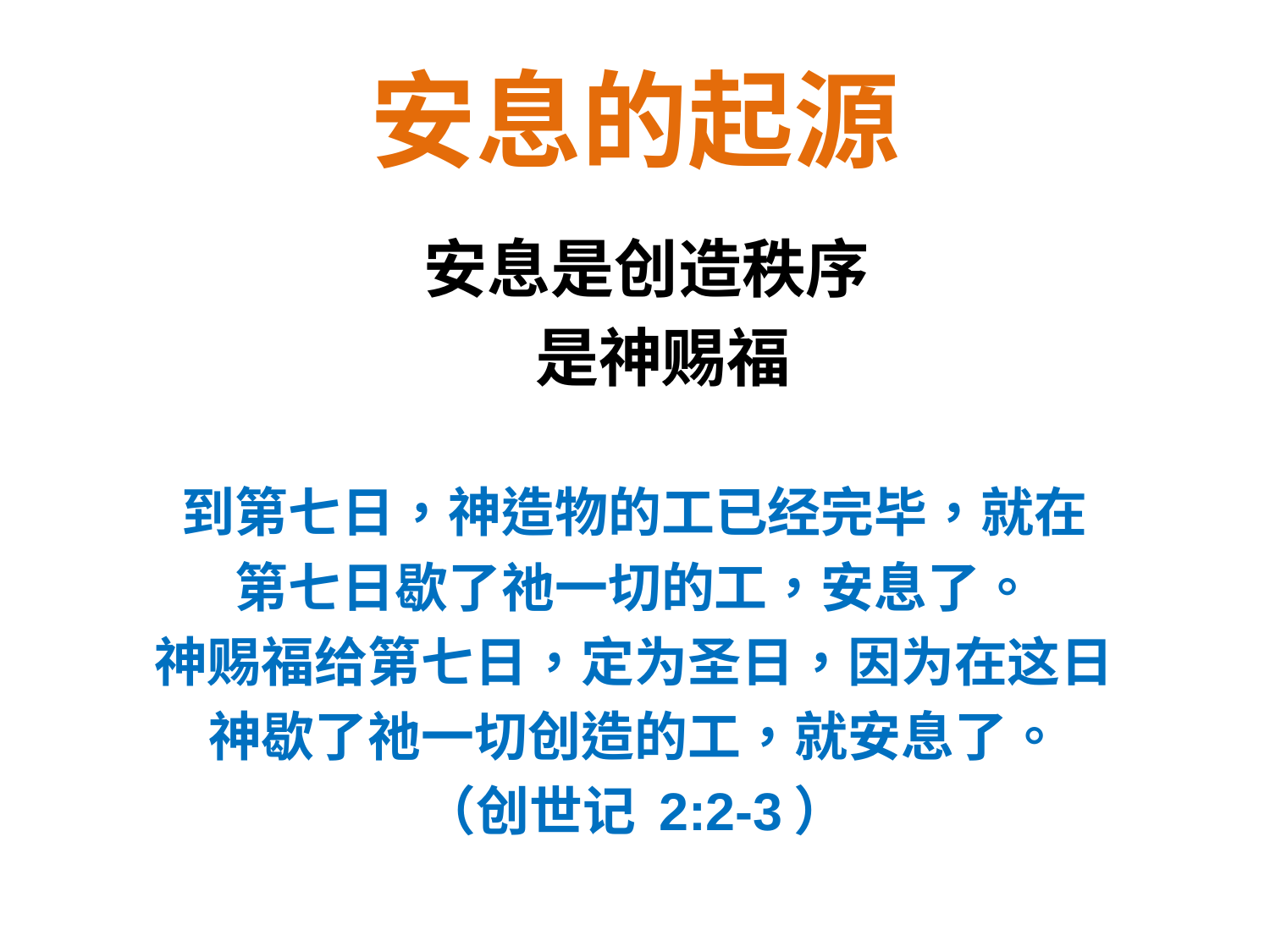

# 安息的起源
 安息是创造秩序
   是神赐福

到第七日，神造物的工已经完毕，就在
第七日歇了祂一切的工，安息了。
神赐福给第七日，定为圣日，因为在这日
神歇了祂一切创造的工，就安息了。
（创世记 2:2-3）